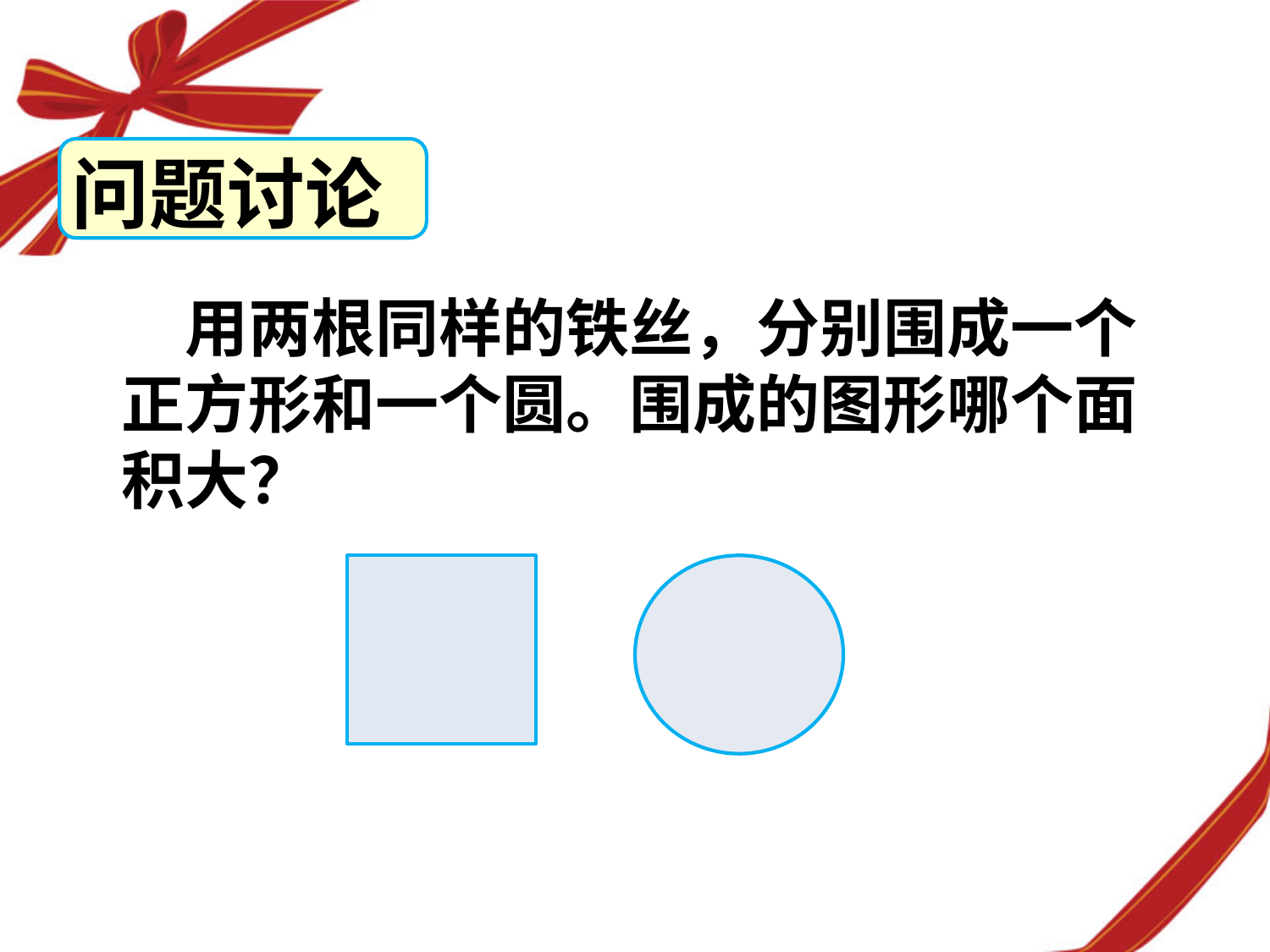

问题讨论
用两根同样的铁丝，分别围成一个正方形和一个圆。围成的图形哪个面积大？